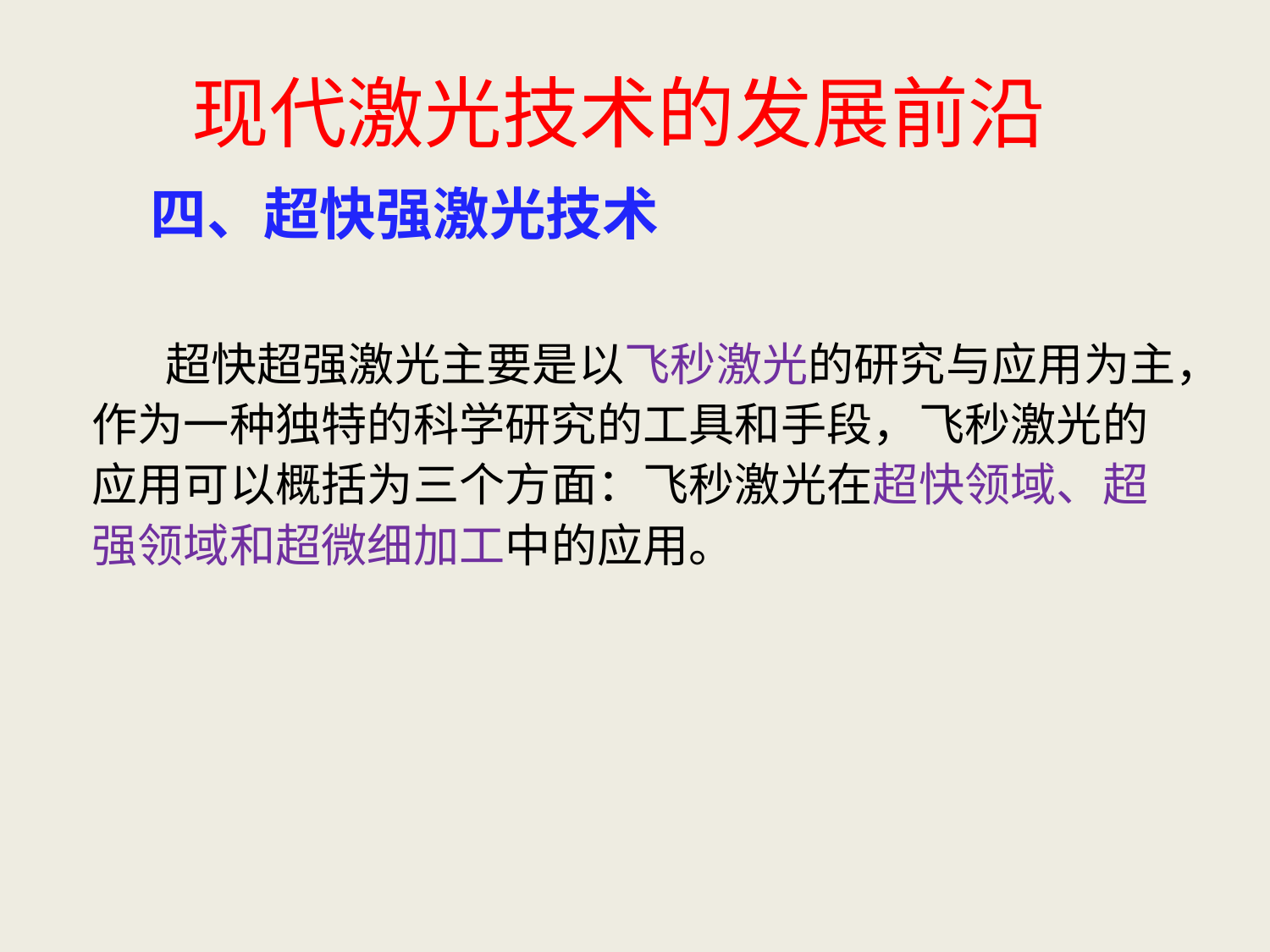

现代激光技术的发展前沿
四、超快强激光技术
      超快超强激光主要是以飞秒激光的研究与应用为主，作为一种独特的科学研究的工具和手段，飞秒激光的应用可以概括为三个方面：飞秒激光在超快领域、超强领域和超微细加工中的应用。